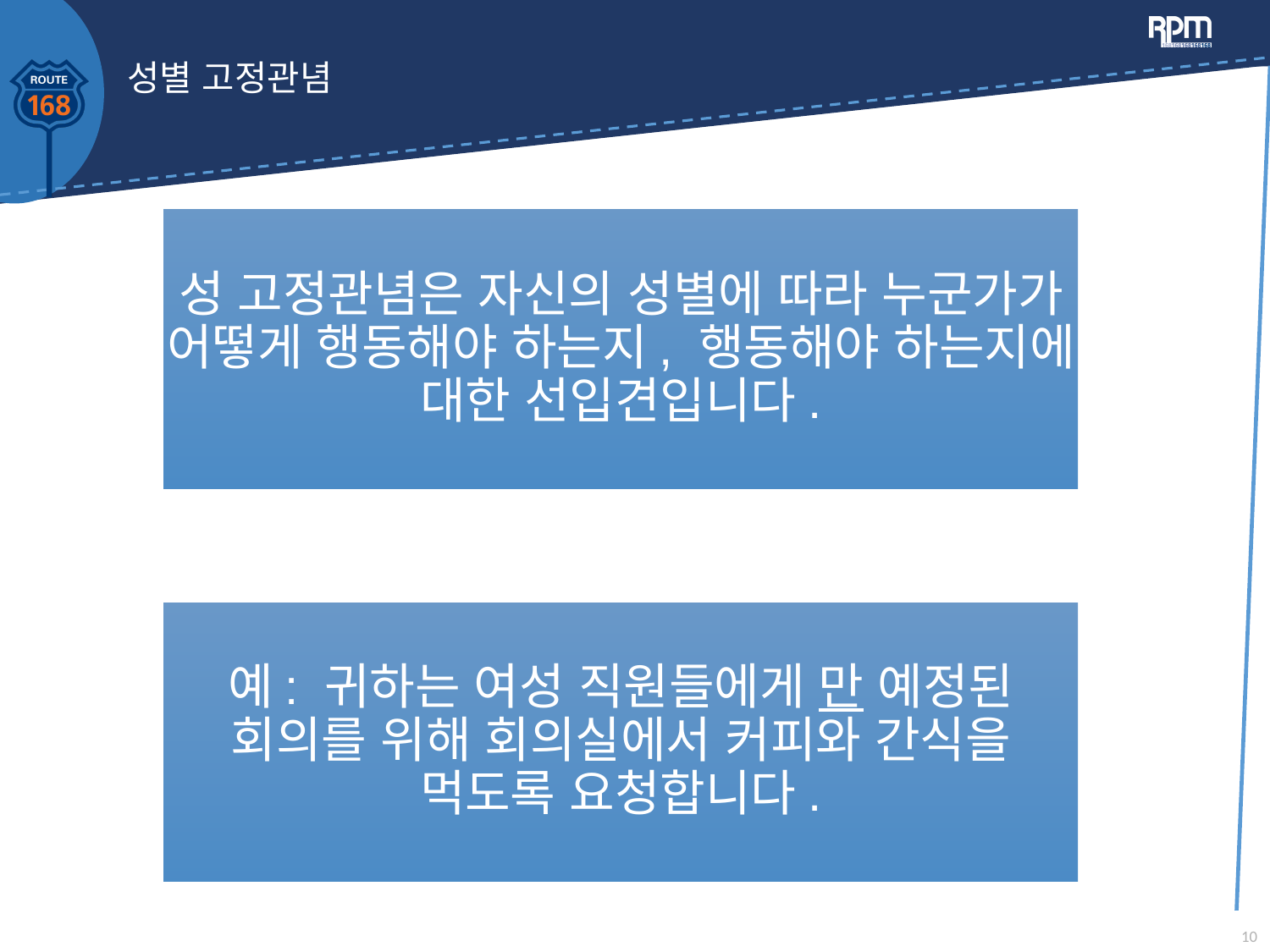

# 성별 고정관념
성 고정관념은 자신의 성별에 따라 누군가가 어떻게 행동해야 하는지, 행동해야 하는지에 대한 선입견입니다.
예: 귀하는 여성 직원들에게 만 예정된 회의를 위해 회의실에서 커피와 간식을 먹도록 요청합니다.
10